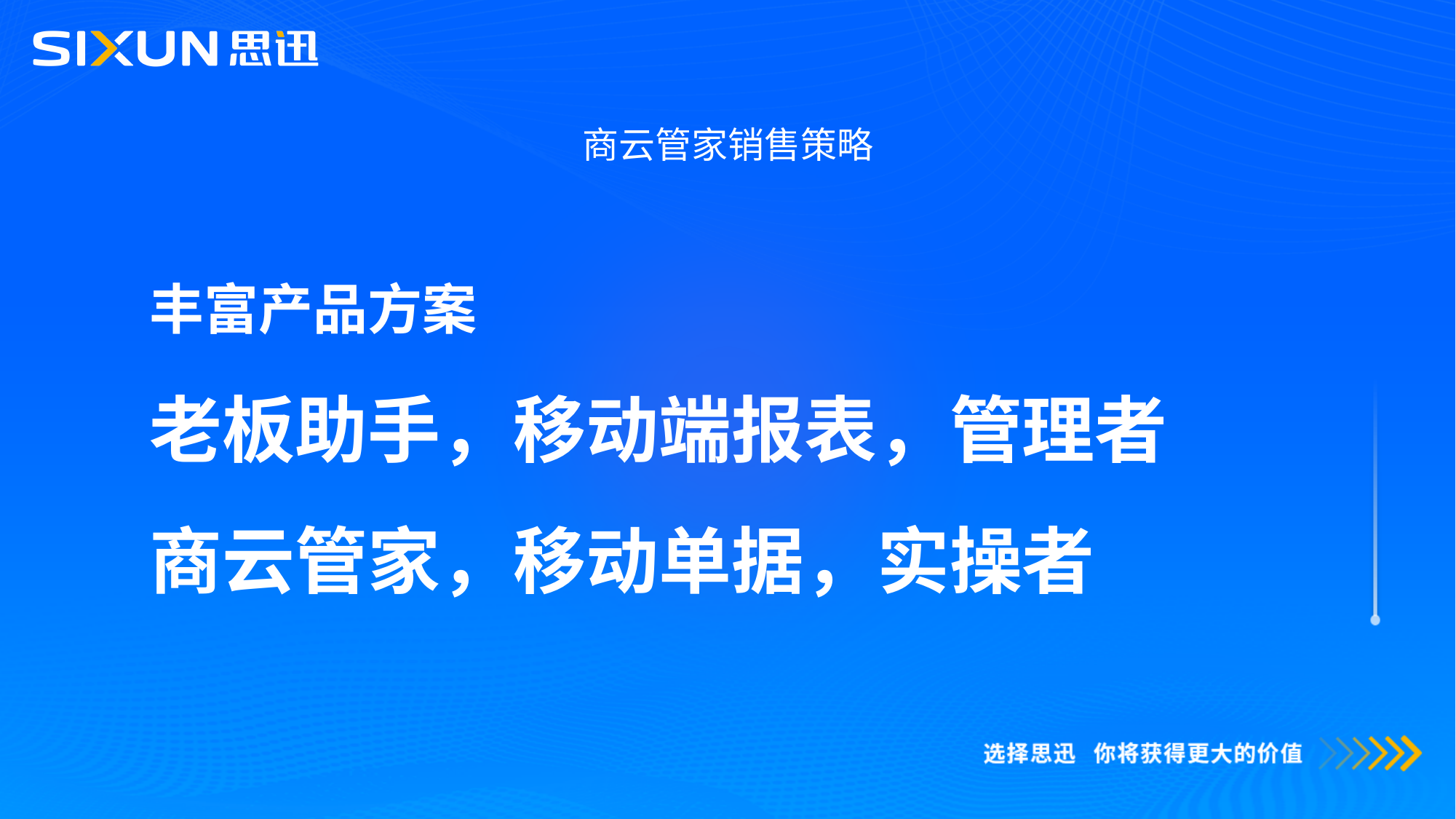

商云管家销售策略
丰富产品方案
老板助手，移动端报表，管理者
商云管家，移动单据，实操者